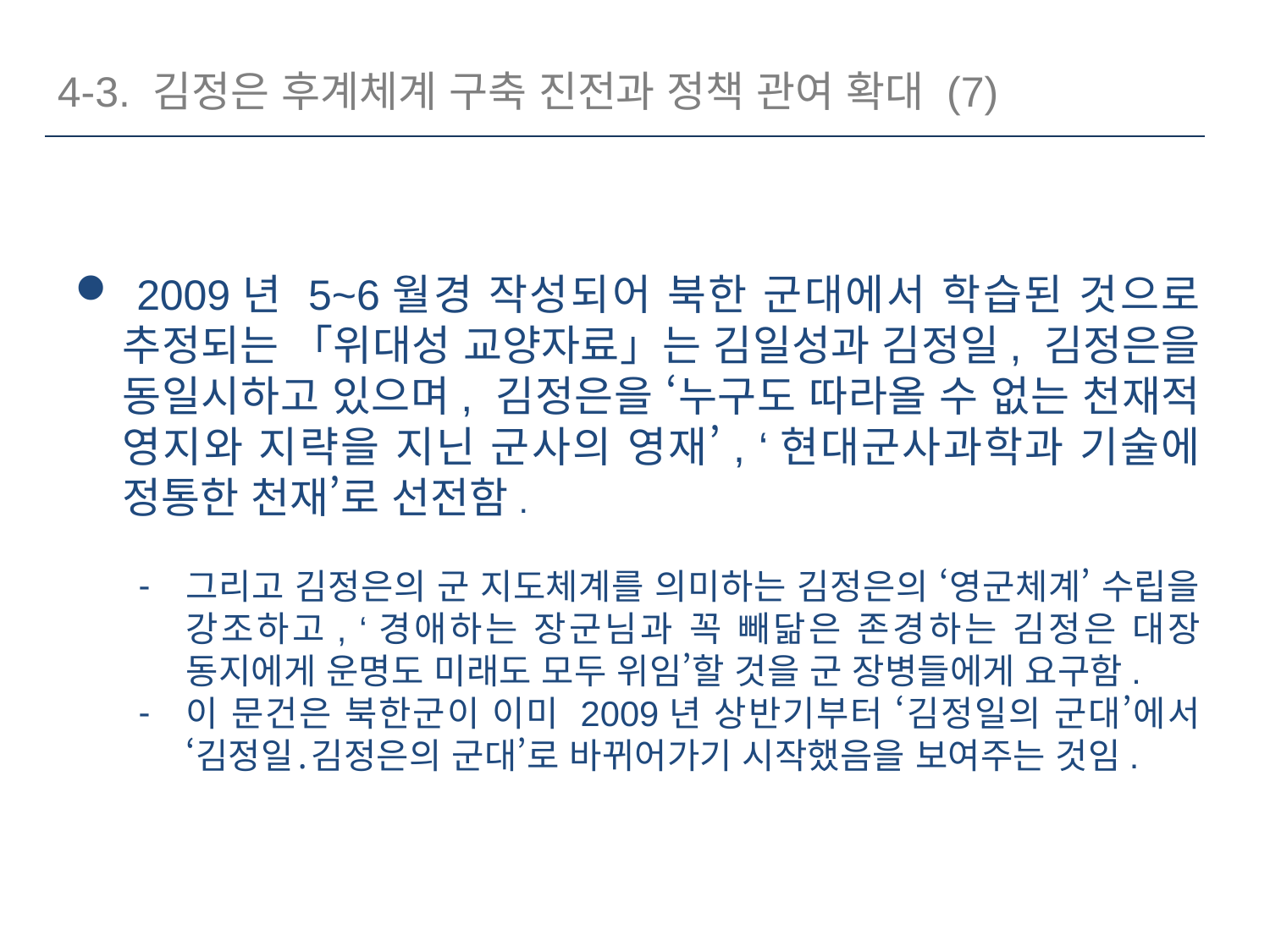

4-3. 김정은 후계체계 구축 진전과 정책 관여 확대 (7)
 2009년 5~6월경 작성되어 북한 군대에서 학습된 것으로 추정되는 「위대성 교양자료」는 김일성과 김정일, 김정은을 동일시하고 있으며, 김정은을 ‘누구도 따라올 수 없는 천재적 영지와 지략을 지닌 군사의 영재’, ‘현대군사과학과 기술에 정통한 천재’로 선전함.

그리고 김정은의 군 지도체계를 의미하는 김정은의 ‘영군체계’ 수립을 강조하고, ‘경애하는 장군님과 꼭 빼닮은 존경하는 김정은 대장 동지에게 운명도 미래도 모두 위임’할 것을 군 장병들에게 요구함.
이 문건은 북한군이 이미 2009년 상반기부터 ‘김정일의 군대’에서 ‘김정일․김정은의 군대’로 바뀌어가기 시작했음을 보여주는 것임.